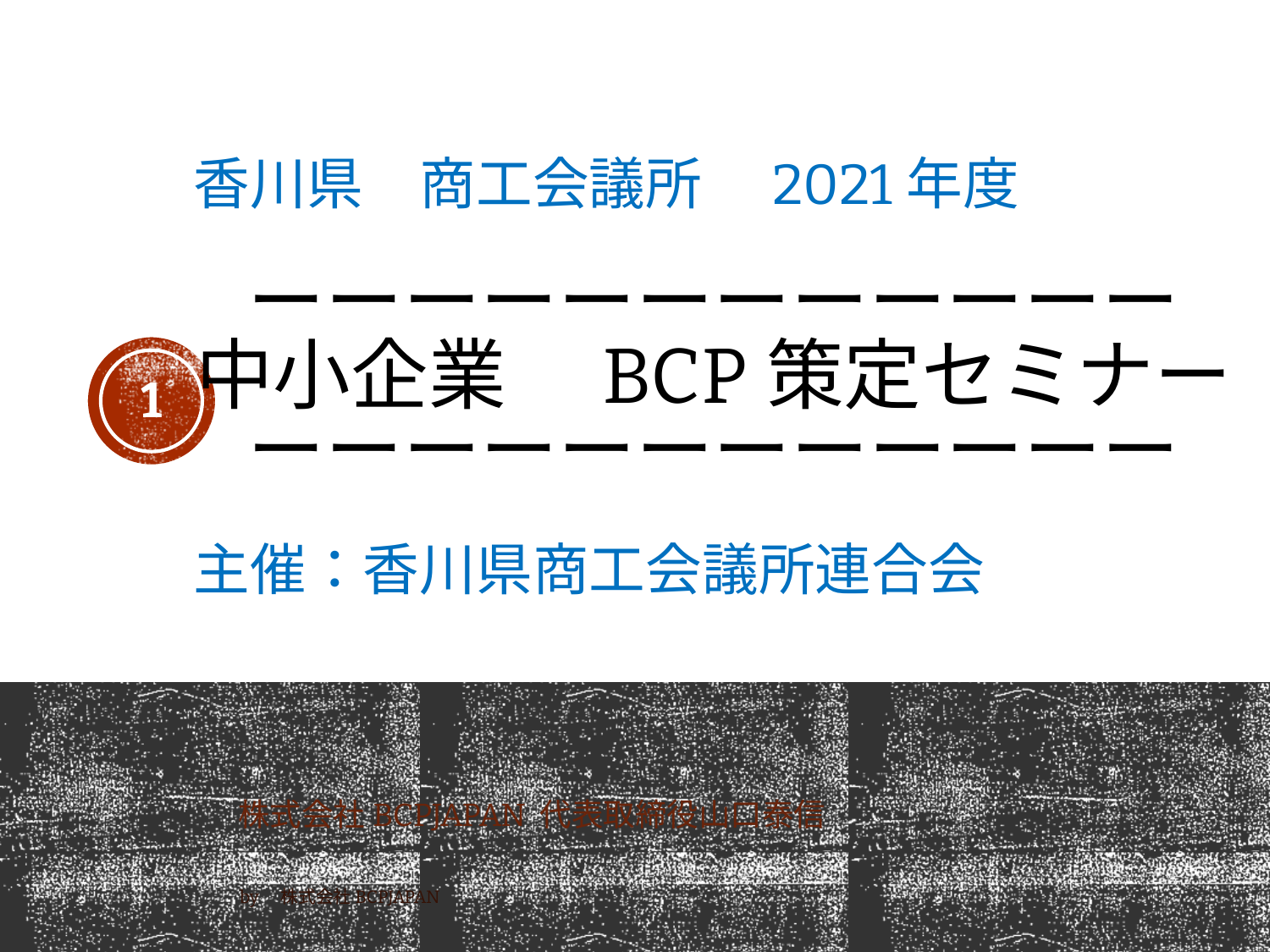

香川県　商工会議所　2021年度

ーーーーーーーーーーーー
中小企業　BCP策定セミナー
ーーーーーーーーーーーー

主催：香川県商工会議所連合会
1
株式会社BCPJAPAN 代表取締役山口泰信

by　株式会社BCPJAPAN